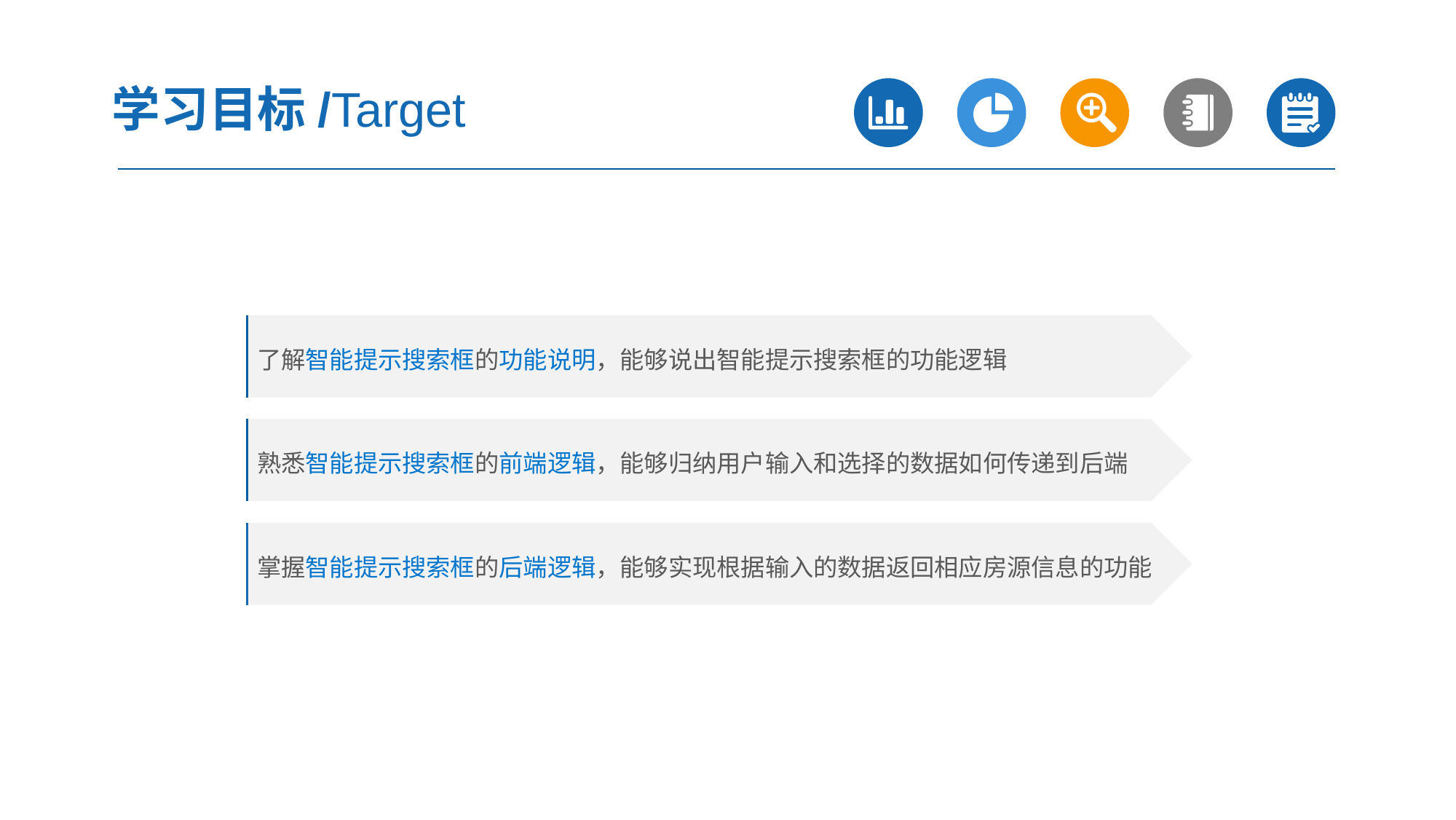

学习目标/Target
了解智能提示搜索框的功能说明，能够说出智能提示搜索框的功能逻辑

熟悉智能提示搜索框的前端逻辑，能够归纳用户输入和选择的数据如何传递到后端

掌握智能提示搜索框的后端逻辑，能够实现根据输入的数据返回相应房源信息的功能